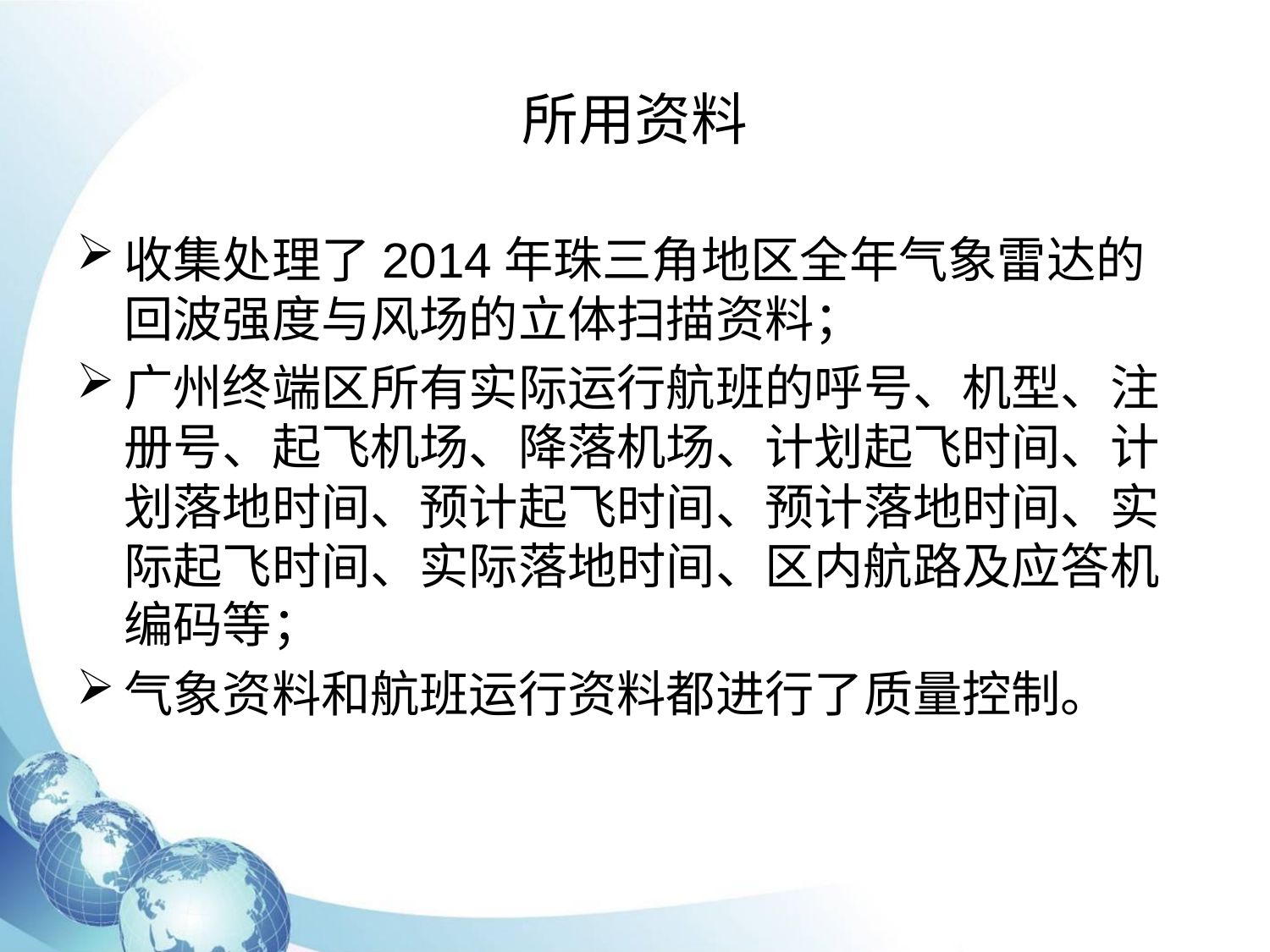

# 所用资料
收集处理了2014年珠三角地区全年气象雷达的回波强度与风场的立体扫描资料；
广州终端区所有实际运行航班的呼号、机型、注册号、起飞机场、降落机场、计划起飞时间、计划落地时间、预计起飞时间、预计落地时间、实际起飞时间、实际落地时间、区内航路及应答机编码等；
气象资料和航班运行资料都进行了质量控制。